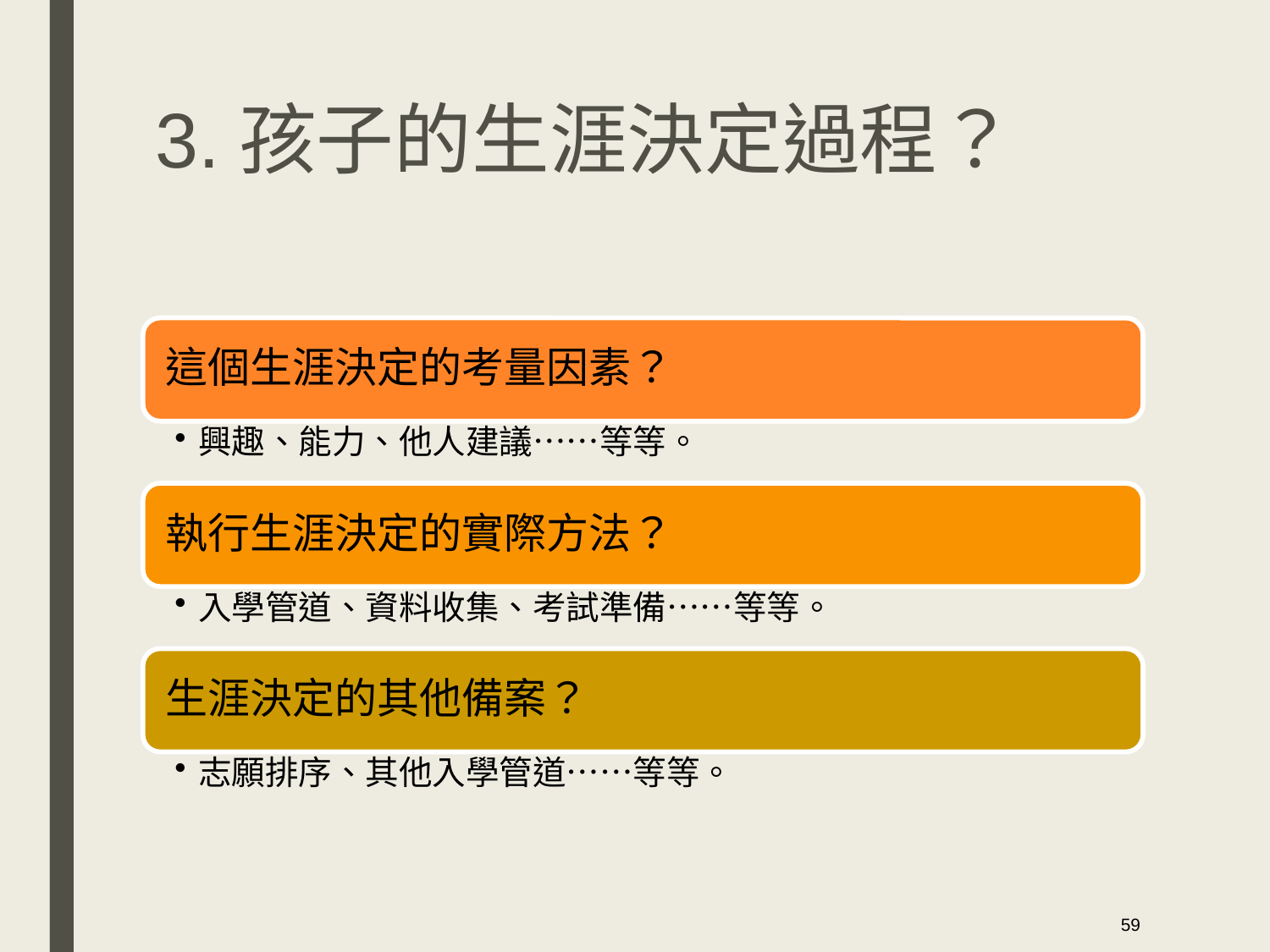

# 3.孩子的生涯決定過程？
這個生涯決定的考量因素？
興趣、能力、他人建議……等等。
執行生涯決定的實際方法？
入學管道、資料收集、考試準備……等等。
生涯決定的其他備案？
志願排序、其他入學管道……等等。
59